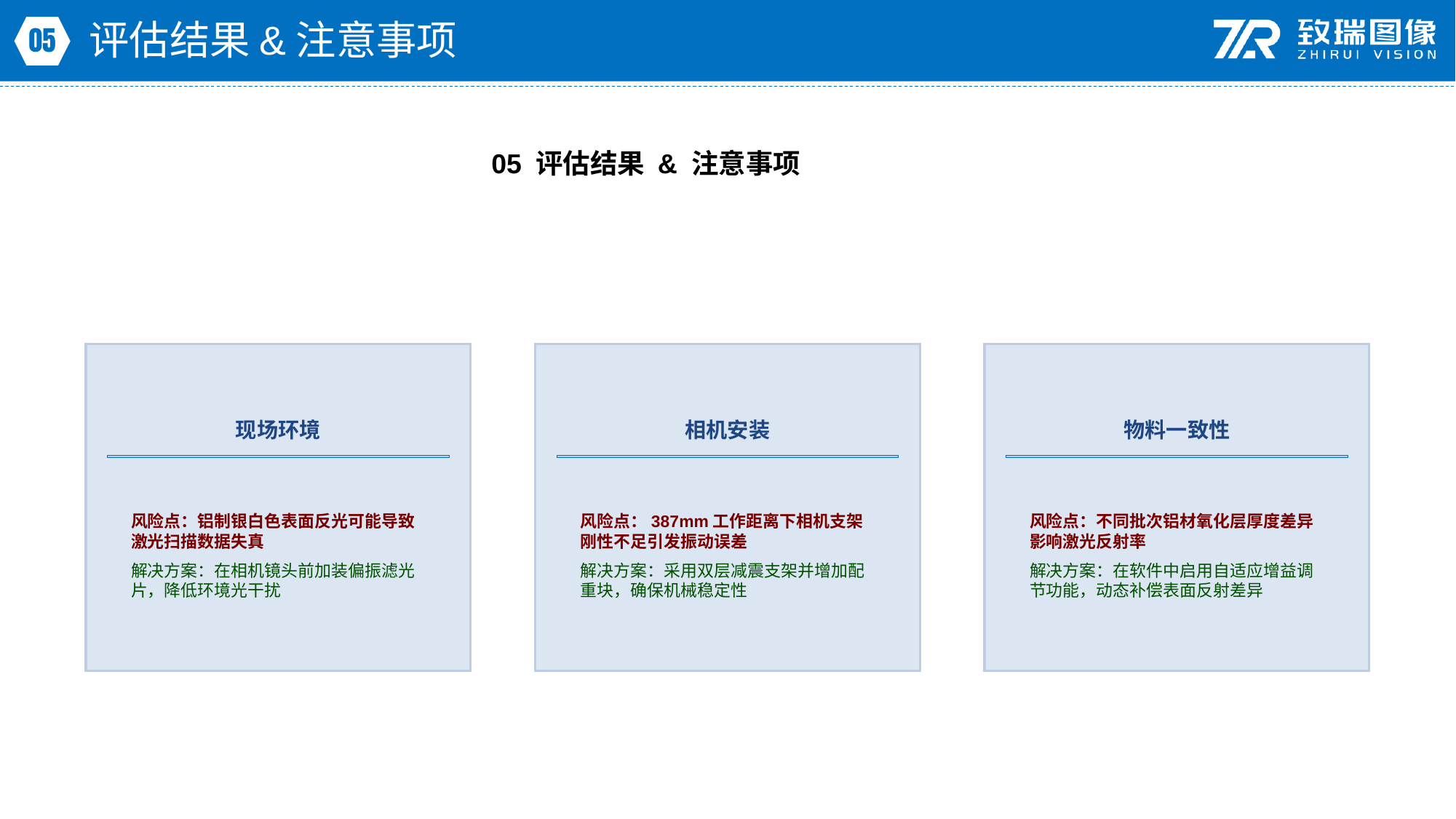

评估结果&注意事项
05

05 评估结果 & 注意事项

现场环境

相机安装

物料一致性

风险点：铝制银白色表面反光可能导致激光扫描数据失真
解决方案：在相机镜头前加装偏振滤光片，降低环境光干扰

风险点：387mm工作距离下相机支架刚性不足引发振动误差
解决方案：采用双层减震支架并增加配重块，确保机械稳定性

风险点：不同批次铝材氧化层厚度差异影响激光反射率
解决方案：在软件中启用自适应增益调节功能，动态补偿表面反射差异